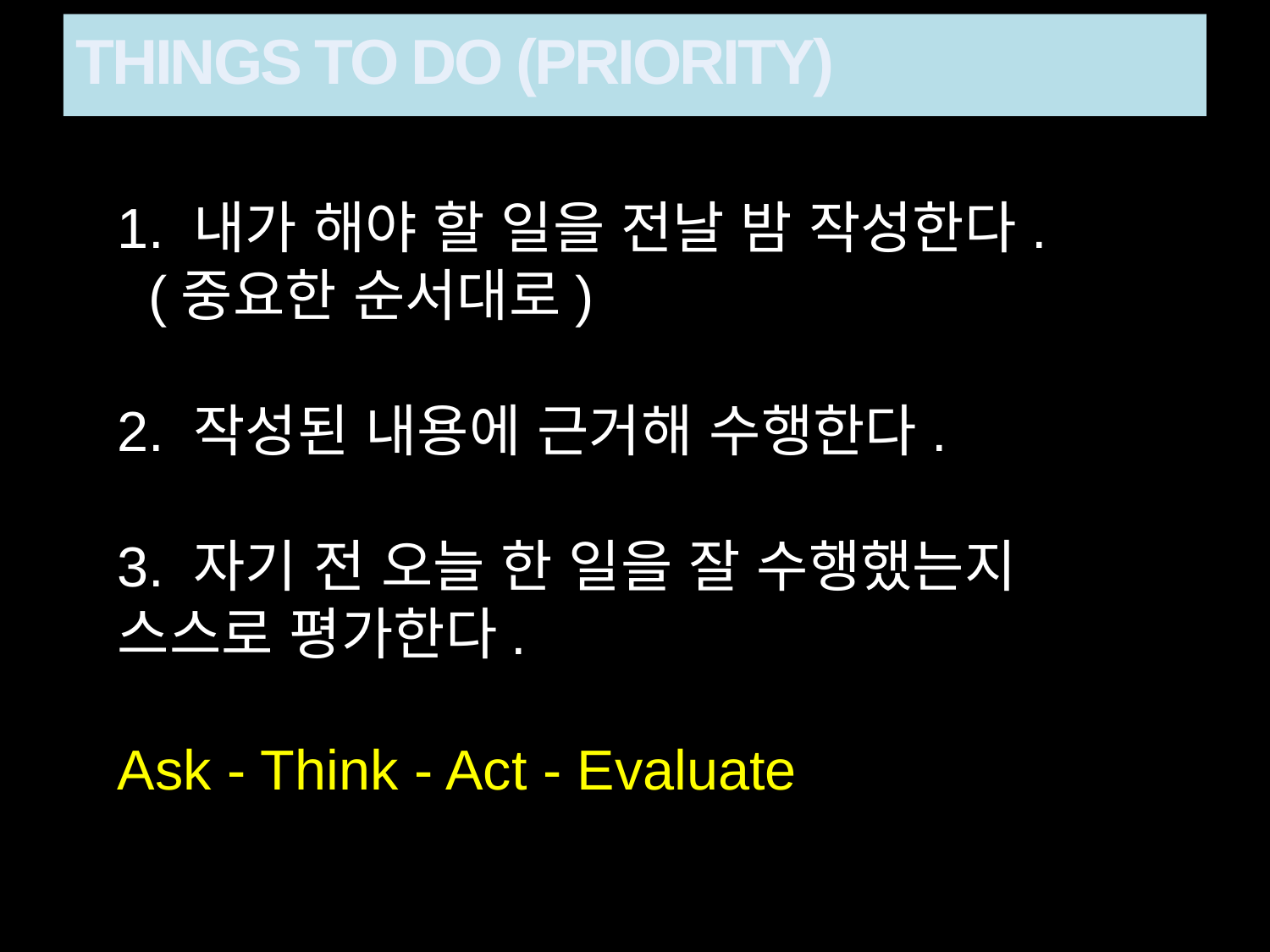

Things to do (Priority)
1. 내가 해야 할 일을 전날 밤 작성한다.
  (중요한 순서대로)

2. 작성된 내용에 근거해 수행한다.

3. 자기 전 오늘 한 일을 잘 수행했는지 스스로 평가한다.

Ask - Think - Act - Evaluate